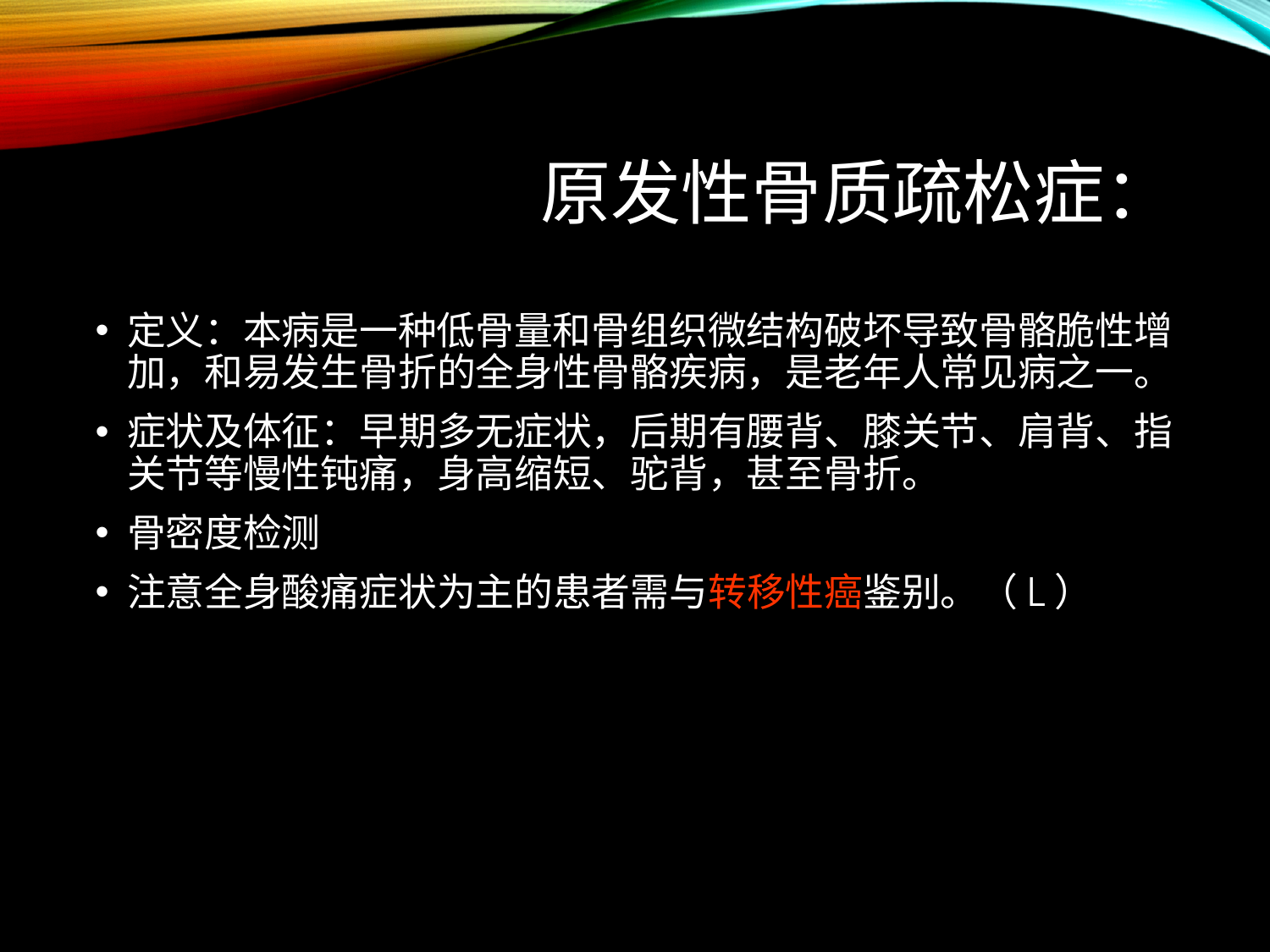

# 原发性骨质疏松症：
定义：本病是一种低骨量和骨组织微结构破坏导致骨骼脆性增加，和易发生骨折的全身性骨骼疾病，是老年人常见病之一。
症状及体征：早期多无症状，后期有腰背、膝关节、肩背、指关节等慢性钝痛，身高缩短、驼背，甚至骨折。
骨密度检测
注意全身酸痛症状为主的患者需与转移性癌鉴别。（L）